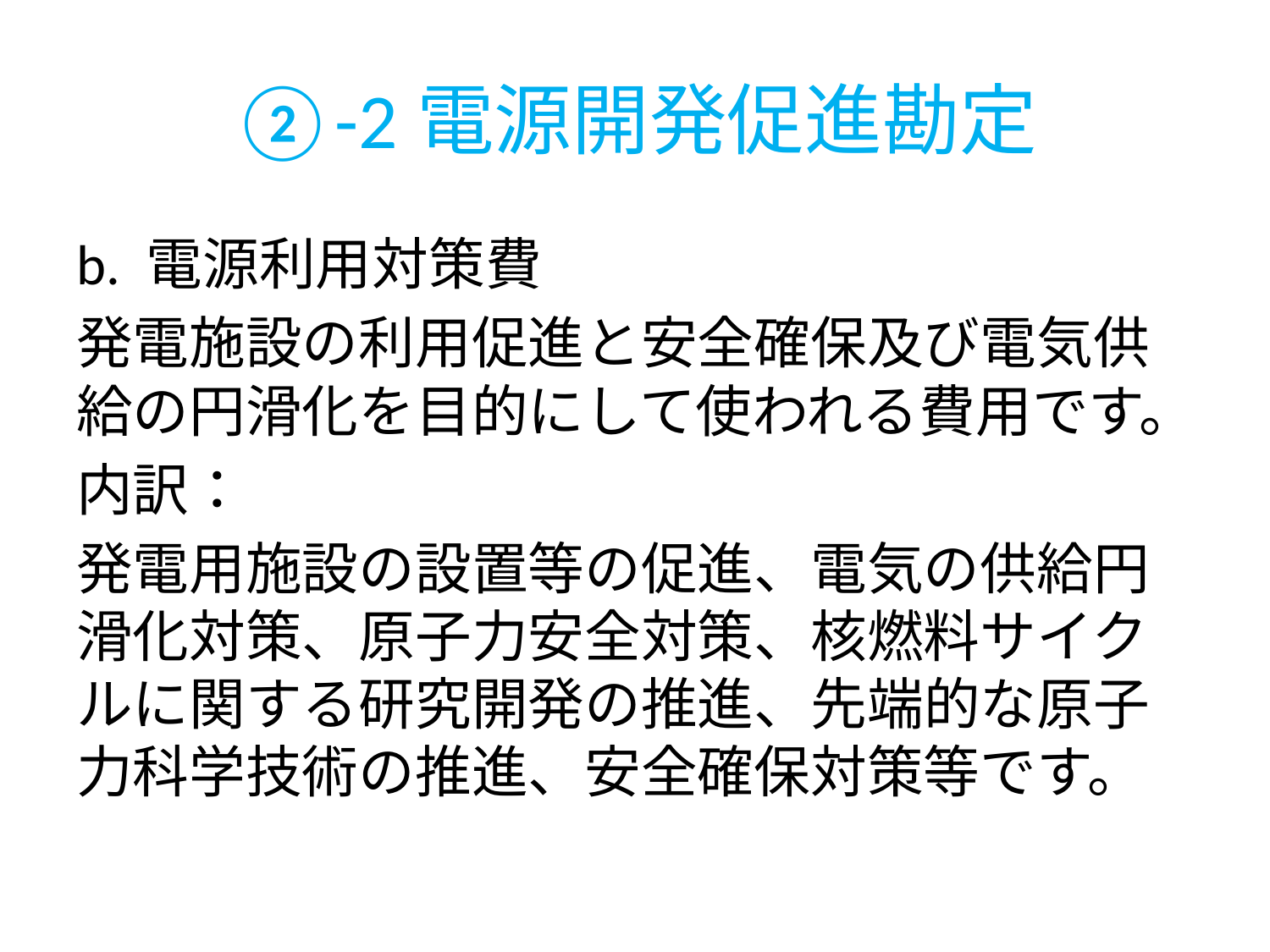

# ②-2電源開発促進勘定
b. 電源利用対策費
発電施設の利用促進と安全確保及び電気供給の円滑化を目的にして使われる費用です。
内訳：
発電用施設の設置等の促進、電気の供給円滑化対策、原子力安全対策、核燃料サイクルに関する研究開発の推進、先端的な原子力科学技術の推進、安全確保対策等です。